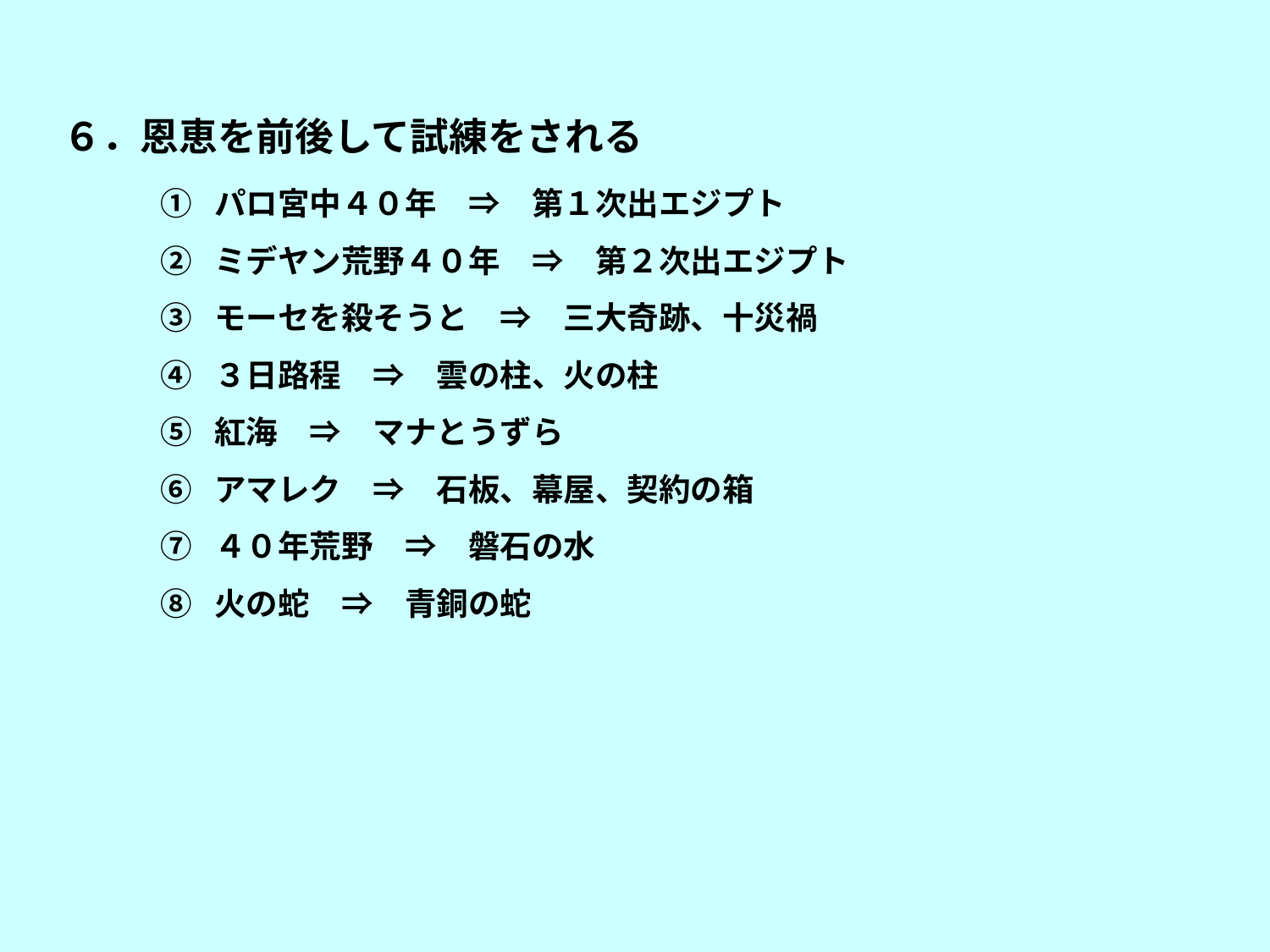

６．恩恵を前後して試練をされる
①  パロ宮中４０年　⇒　第１次出エジプト
②  ミデヤン荒野４０年　⇒　第２次出エジプト
③  モーセを殺そうと　⇒　三大奇跡、十災禍
④  ３日路程　⇒　雲の柱、火の柱
⑤  紅海　⇒　マナとうずら
⑥  アマレク　⇒　石板、幕屋、契約の箱
⑦  ４０年荒野　⇒　磐石の水
⑧  火の蛇　⇒　青銅の蛇